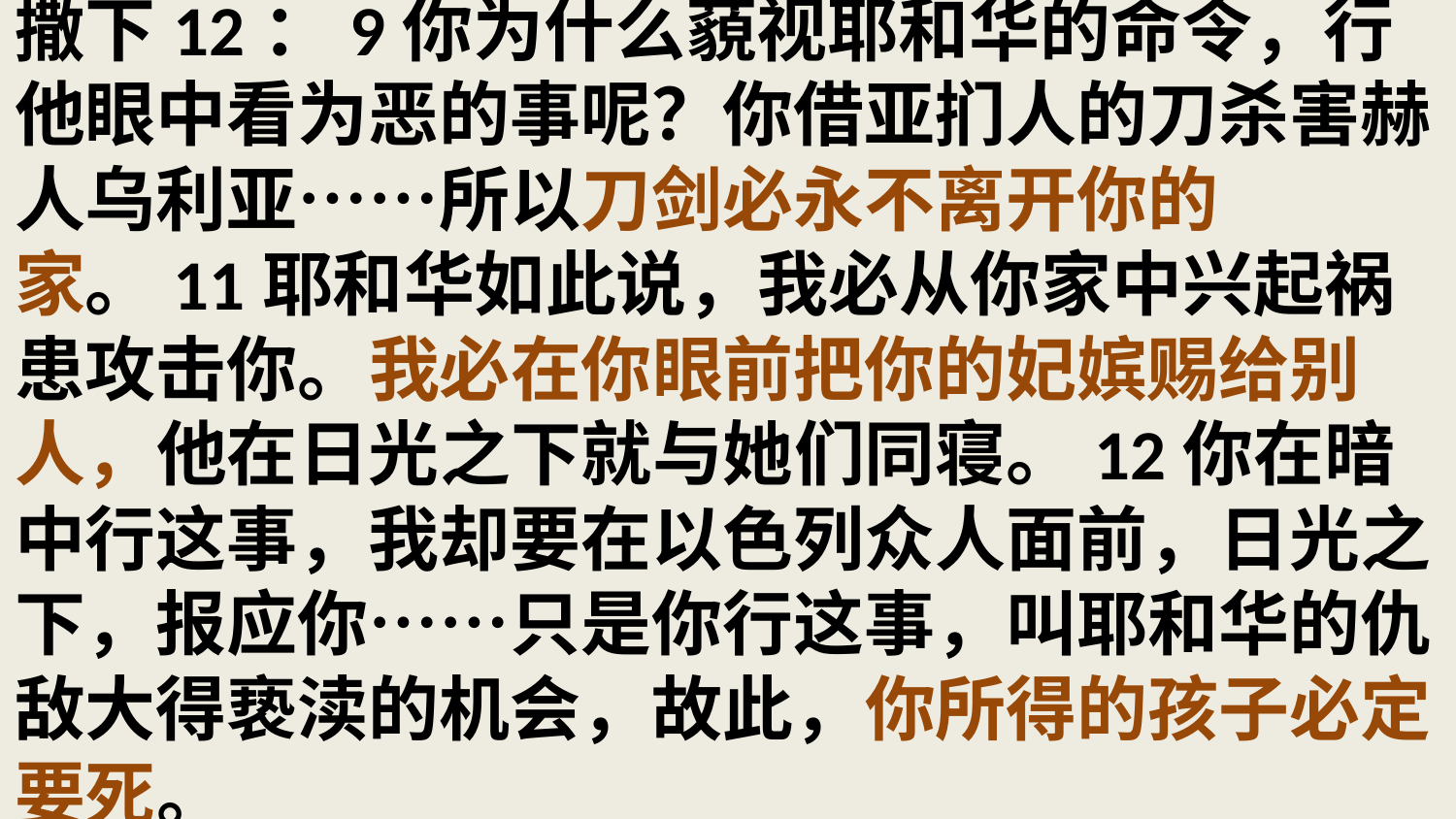

# 撒下12：9你为什么藐视耶和华的命令，行他眼中看为恶的事呢？你借亚扪人的刀杀害赫人乌利亚……所以刀剑必永不离开你的家。11耶和华如此说，我必从你家中兴起祸患攻击你。我必在你眼前把你的妃嫔赐给别人，他在日光之下就与她们同寝。12你在暗中行这事，我却要在以色列众人面前，日光之下，报应你……只是你行这事，叫耶和华的仇敌大得亵渎的机会，故此，你所得的孩子必定要死。